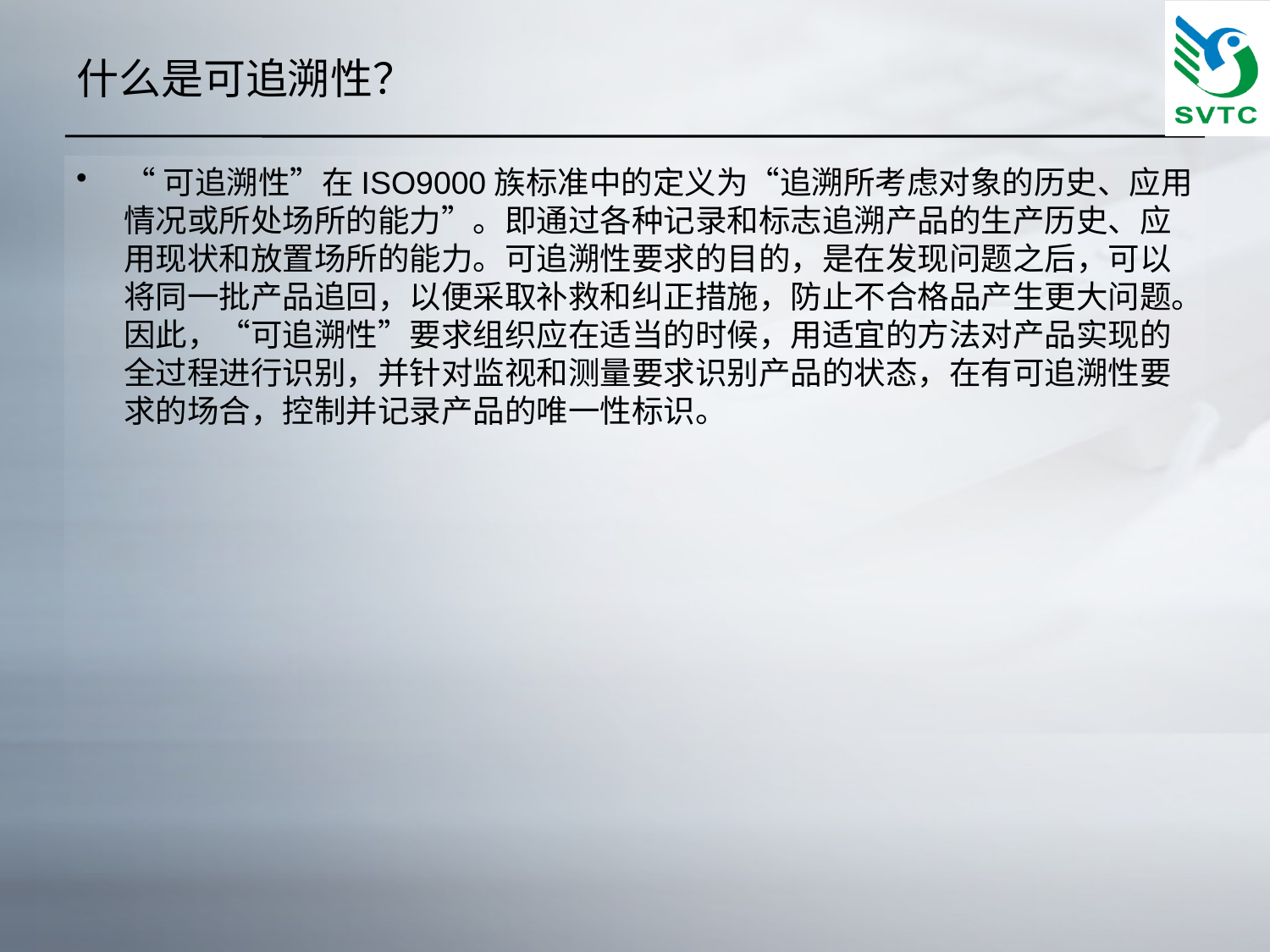

# 什么是可追溯性？
“可追溯性”在ISO9000族标准中的定义为“追溯所考虑对象的历史、应用情况或所处场所的能力”。即通过各种记录和标志追溯产品的生产历史、应用现状和放置场所的能力。可追溯性要求的目的，是在发现问题之后，可以将同一批产品追回，以便采取补救和纠正措施，防止不合格品产生更大问题。因此，“可追溯性”要求组织应在适当的时候，用适宜的方法对产品实现的全过程进行识别，并针对监视和测量要求识别产品的状态，在有可追溯性要求的场合，控制并记录产品的唯一性标识。